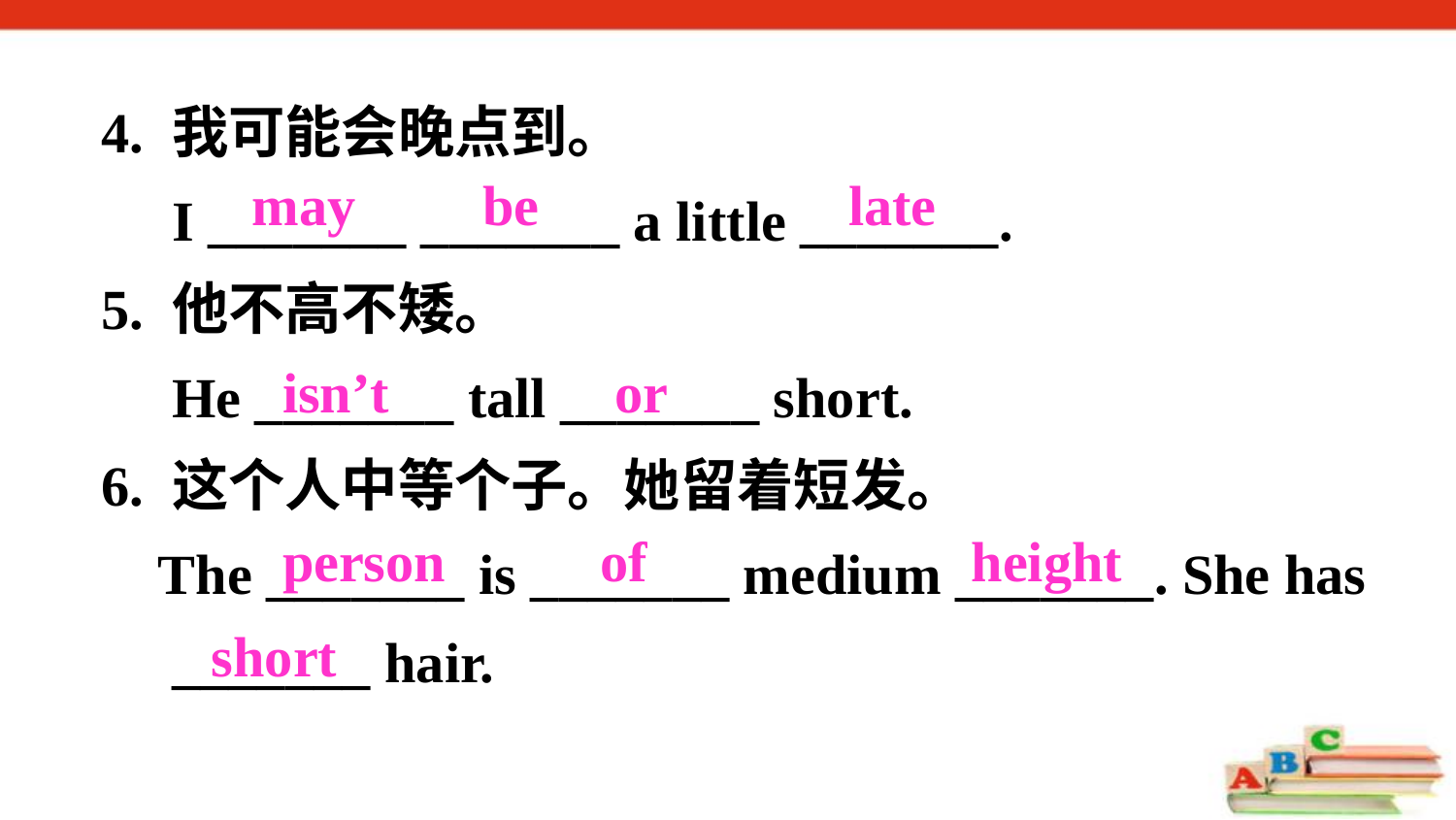

4. 我可能会晚点到。
     I _______ _______ a little _______.
5. 他不高不矮。
     He _______ tall _______ short.
6. 这个人中等个子。她留着短发。
    The _______ is _______ medium _______. She has
     _______ hair.
may         be                      late
isn’t                or
person           of                       height
short